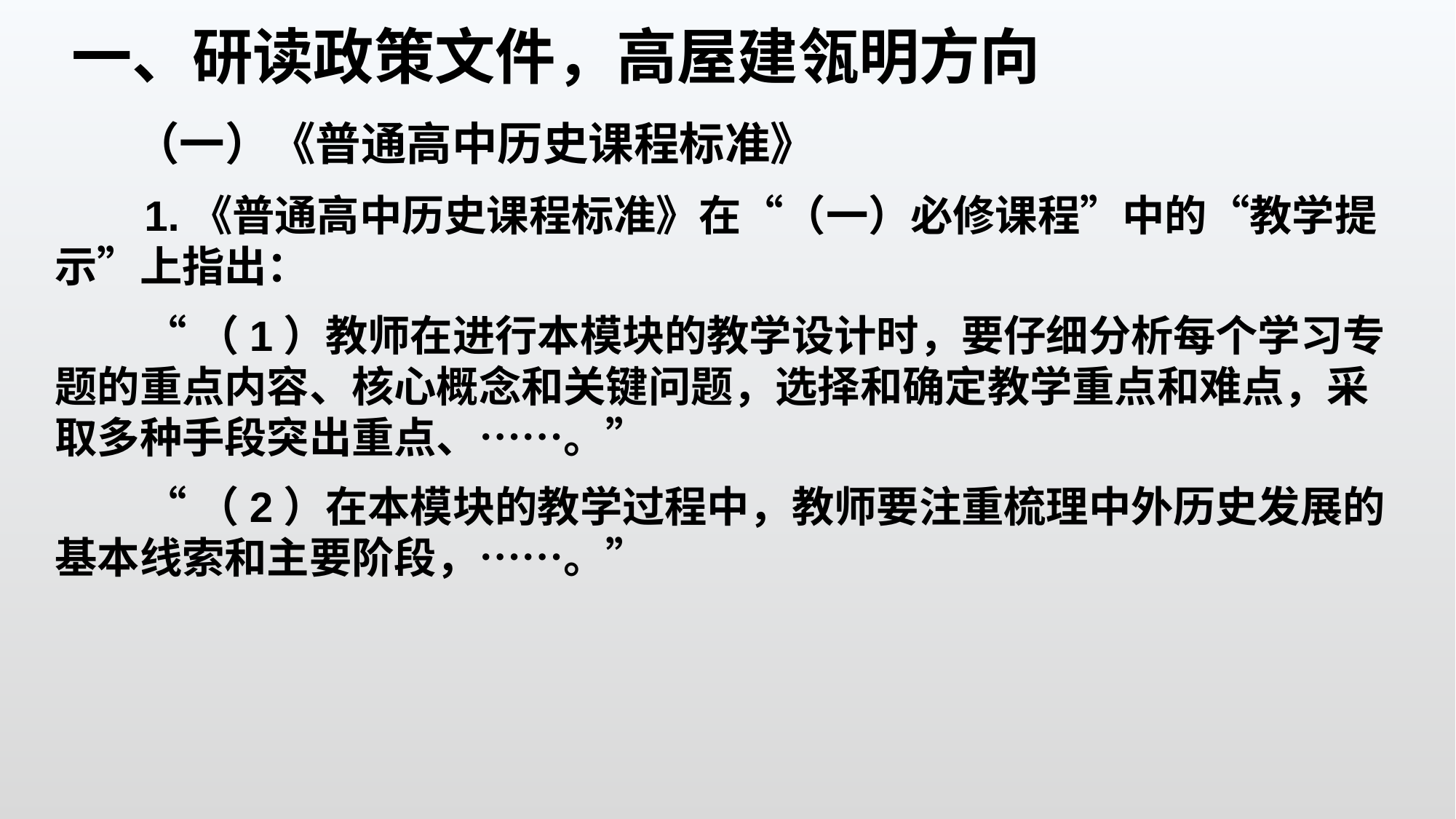

一、研读政策文件，高屋建瓴明方向
（一）《普通高中历史课程标准》
1.《普通高中历史课程标准》在“（一）必修课程”中的“教学提示”上指出：
“（1）教师在进行本模块的教学设计时，要仔细分析每个学习专题的重点内容、核心概念和关键问题，选择和确定教学重点和难点，采取多种手段突出重点、……。”
“（2）在本模块的教学过程中，教师要注重梳理中外历史发展的基本线索和主要阶段，……。”